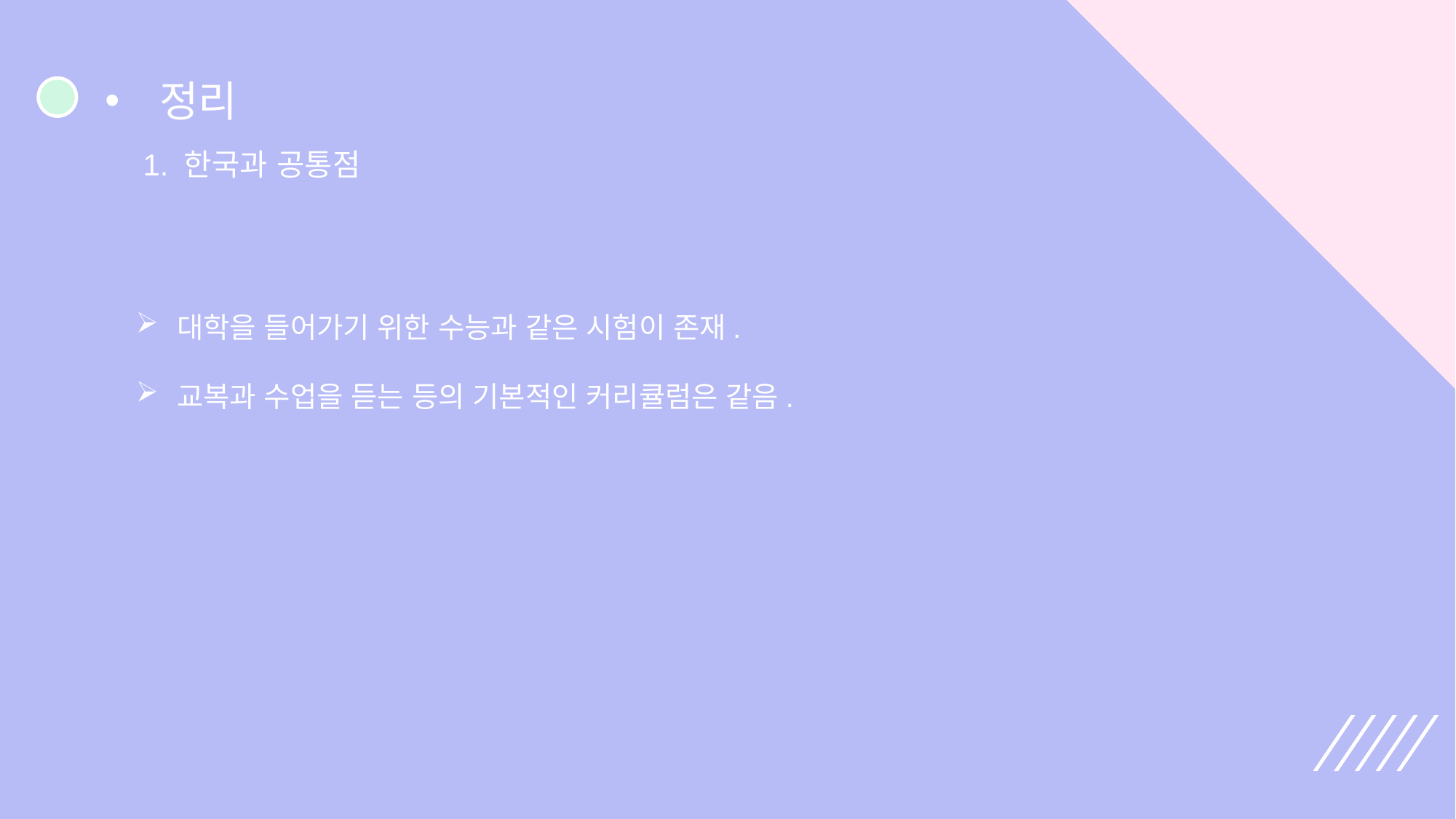

정리

1. 한국과 공통점

대학을 들어가기 위한 수능과 같은 시험이 존재.

교복과 수업을 듣는 등의 기본적인 커리큘럼은 같음.